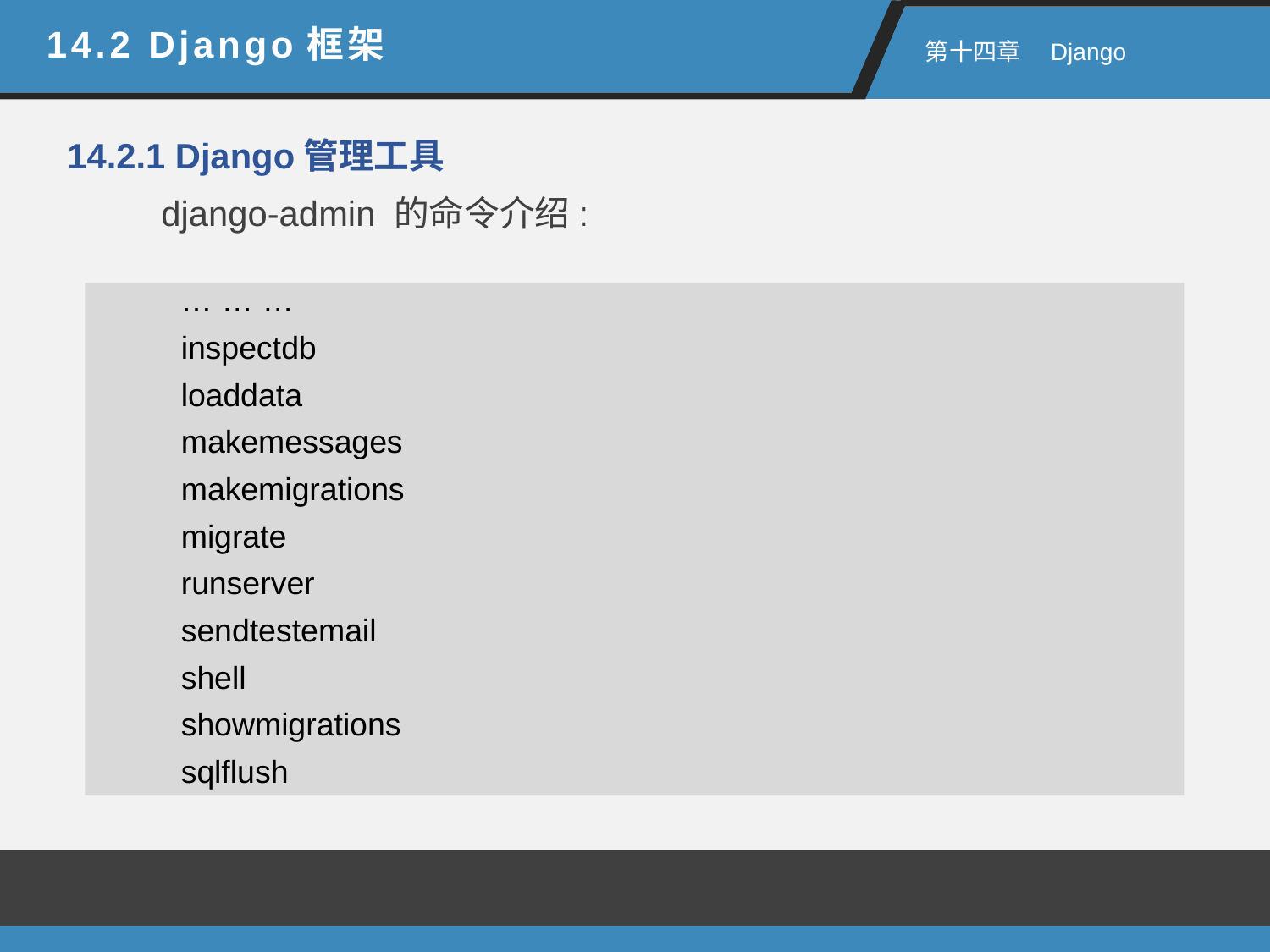

14.2 Django框架
  第十四章　Django
14.2.1 Django管理工具
django-admin 的命令介绍:
    … … …
    inspectdb
    loaddata
    makemessages
    makemigrations
    migrate
    runserver
    sendtestemail
    shell
    showmigrations
    sqlflush